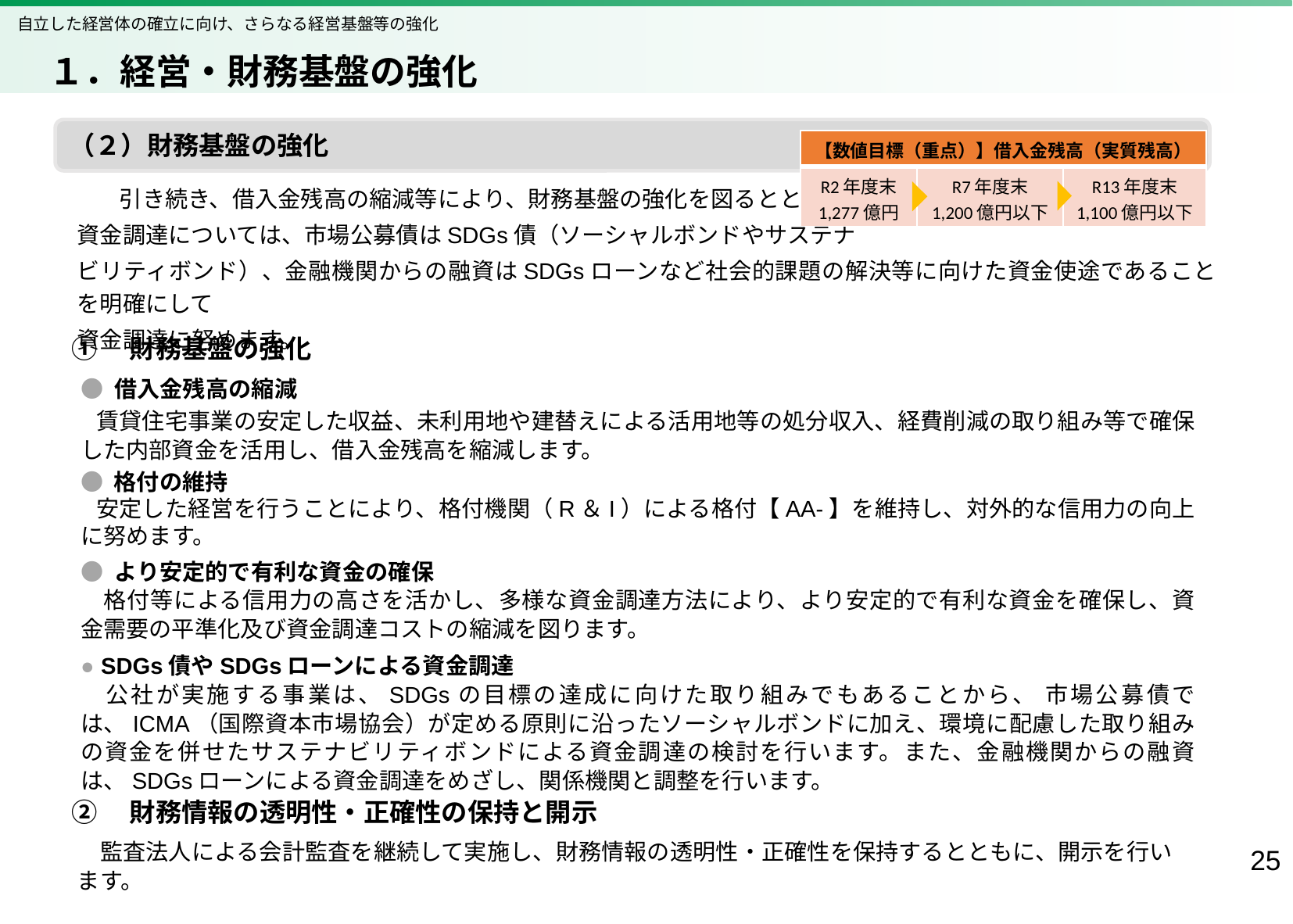

自立した経営体の確立に向け、さらなる経営基盤等の強化
　１．経営・財務基盤の強化
（２）財務基盤の強化
| 【数値目標（重点）】借入金残高（実質残高） |  |  |
| --- | --- | --- |
| R2年度末 1,277億円 | R7年度末 1,200億円以下 | R13年度末 1,100億円以下 |
　　引き続き、借入金残高の縮減等により、財務基盤の強化を図るとともに、
資金調達については、市場公募債はSDGs債（ソーシャルボンドやサステナ
ビリティボンド）、金融機関からの融資はSDGsローンなど社会的課題の解決等に向けた資金使途であることを明確にして
資金調達に努めます。

①　財務基盤の強化
● 借入金残高の縮減
  賃貸住宅事業の安定した収益、未利用地や建替えによる活用地等の処分収入、経費削減の取り組み等で確保した内部資金を活用し、借入金残高を縮減します。
● 格付の維持
  安定した経営を行うことにより、格付機関（R＆I）による格付【AA-】を維持し、対外的な信用力の向上に努めます。

● より安定的で有利な資金の確保
　格付等による信用力の高さを活かし、多様な資金調達方法により、より安定的で有利な資金を確保し、資金需要の平準化及び資金調達コストの縮減を図ります。

● SDGs債やSDGsローンによる資金調達
　公社が実施する事業は、SDGsの目標の達成に向けた取り組みでもあることから、 市場公募債では、ICMA（国際資本市場協会）が定める原則に沿ったソーシャルボンドに加え、環境に配慮した取り組みの資金を併せたサステナビリティボンドによる資金調達の検討を行います。また、金融機関からの融資は、SDGsローンによる資金調達をめざし、関係機関と調整を行います。
②　財務情報の透明性・正確性の保持と開示
　監査法人による会計監査を継続して実施し、財務情報の透明性・正確性を保持するとともに、開示を行います。
25